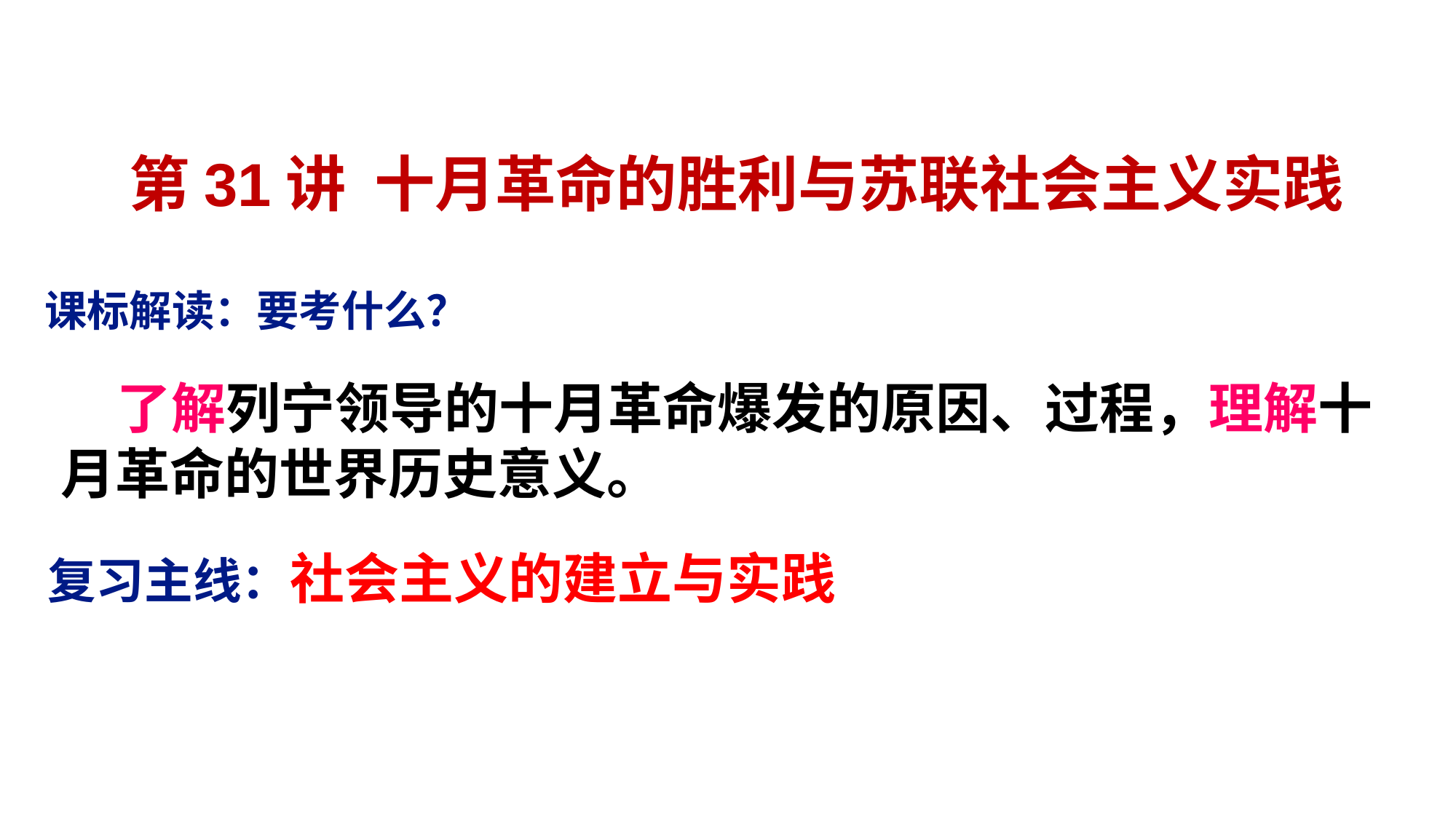

第31讲  十月革命的胜利与苏联社会主义实践
课标解读：要考什么？
    了解列宁领导的十月革命爆发的原因、过程，理解十月革命的世界历史意义。
复习主线：社会主义的建立与实践